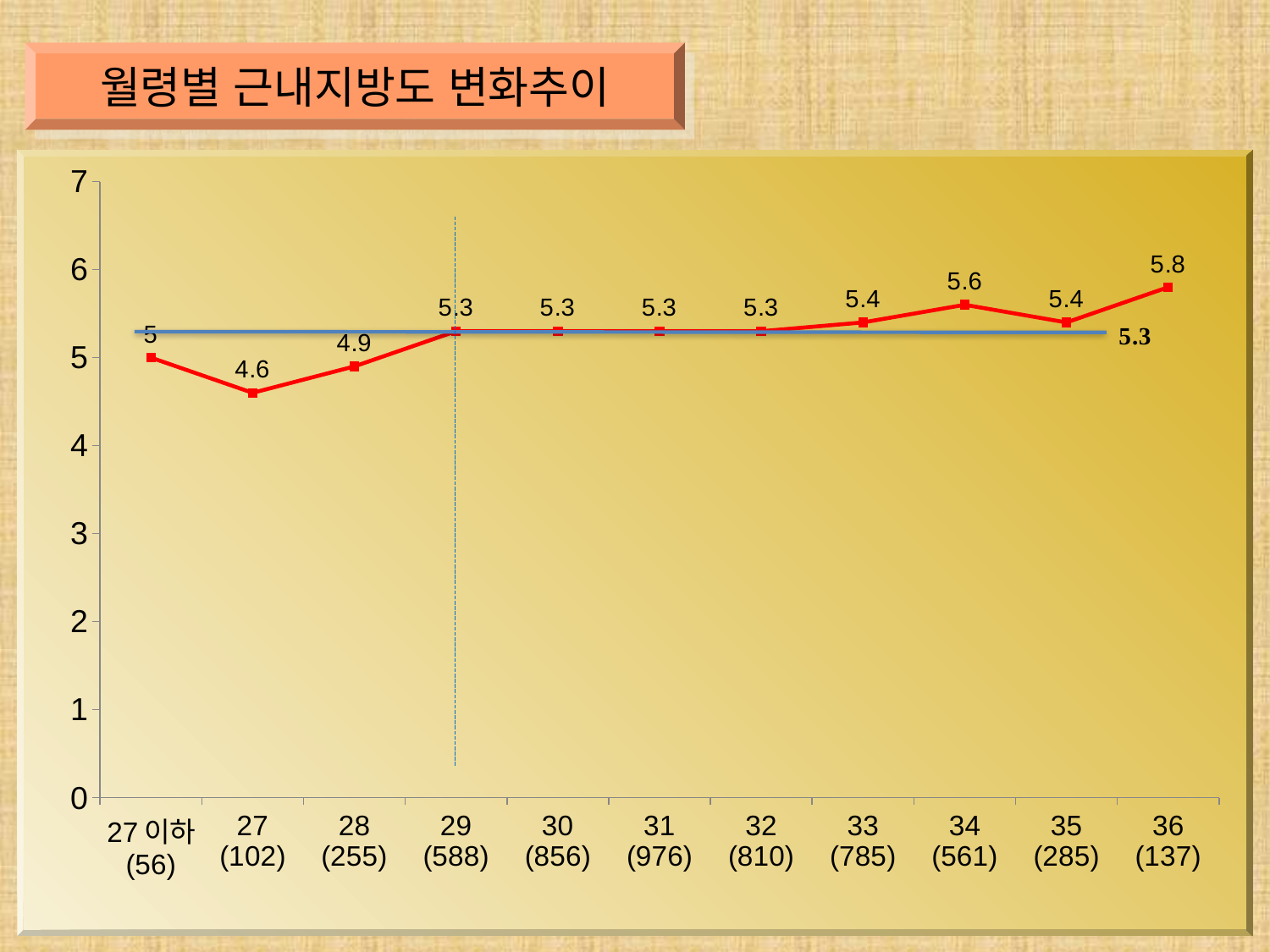

월령별 근내지방도 변화추이

### Chart

| Category | 근내지방도 |
|---|---|
| 27이하 (56) | 5.0 |
| 27 (102) | 4.6 |
| 28 (255) | 4.9 |
| 29 (588) | 5.3 |
| 30 (856) | 5.3 |
| 31 (976) | 5.3 |
| 32 (810) | 5.3 |
| 33 (785) | 5.4 |
| 34 (561) | 5.6 |
| 35 (285) | 5.4 |
| 36 (137) | 5.8 |